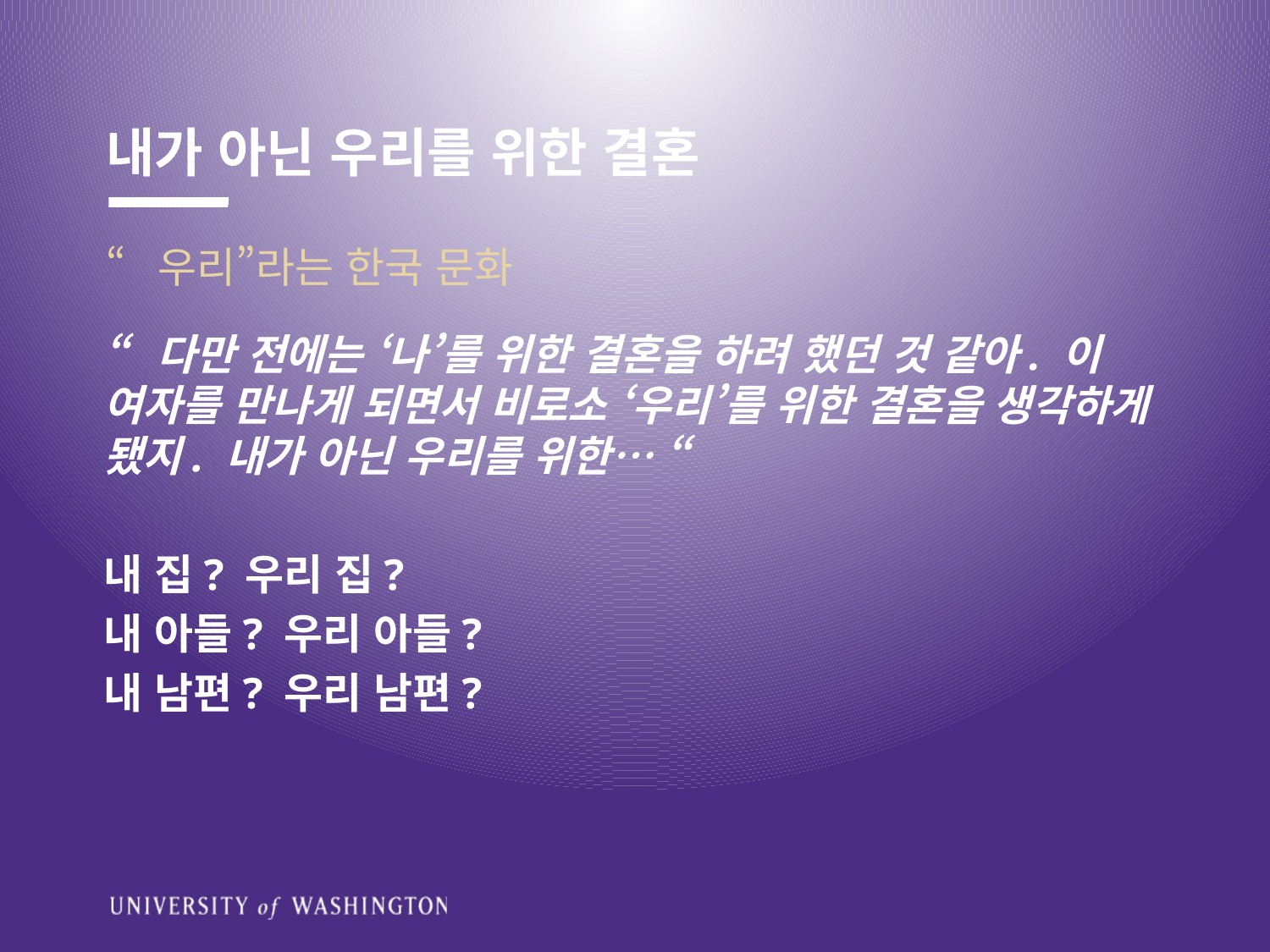

# 내가 아닌 우리를 위한 결혼
“우리”라는 한국 문화
“다만 전에는 ‘나’를 위한 결혼을 하려 했던 것 같아. 이 여자를 만나게 되면서 비로소 ‘우리’를 위한 결혼을 생각하게 됐지. 내가 아닌 우리를 위한… “

내 집? 우리 집?
내 아들? 우리 아들?
내 남편? 우리 남편?